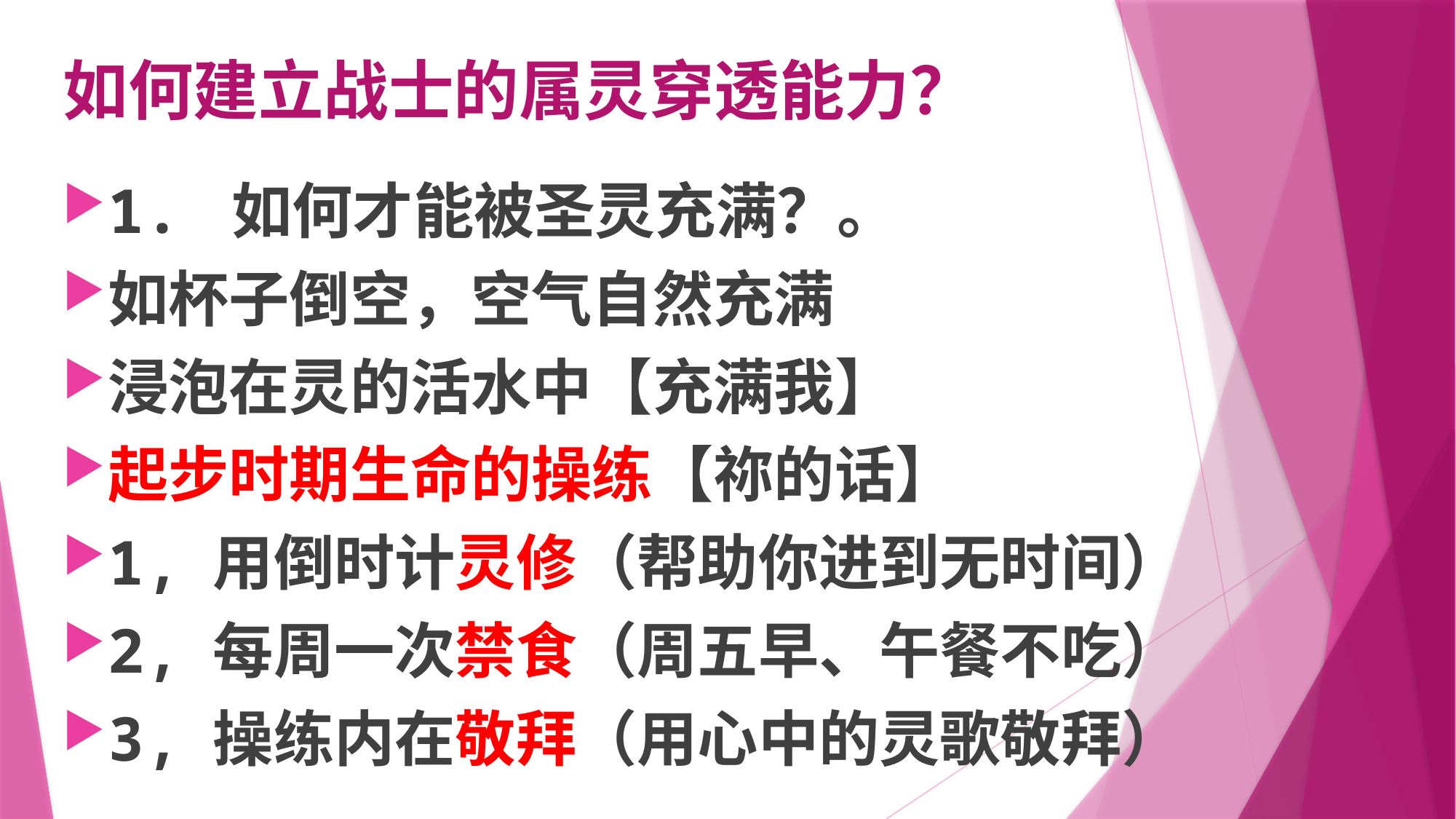

# 如何建立战士的属灵穿透能力？
1. 如何才能被圣灵充满？。
如杯子倒空，空气自然充满
浸泡在灵的活水中【充满我】
起步时期生命的操练【祢的话】
1,	用倒时计灵修（帮助你进到无时间）
2,	每周一次禁食（周五早、午餐不吃）
3,	操练内在敬拜（用心中的灵歌敬拜）